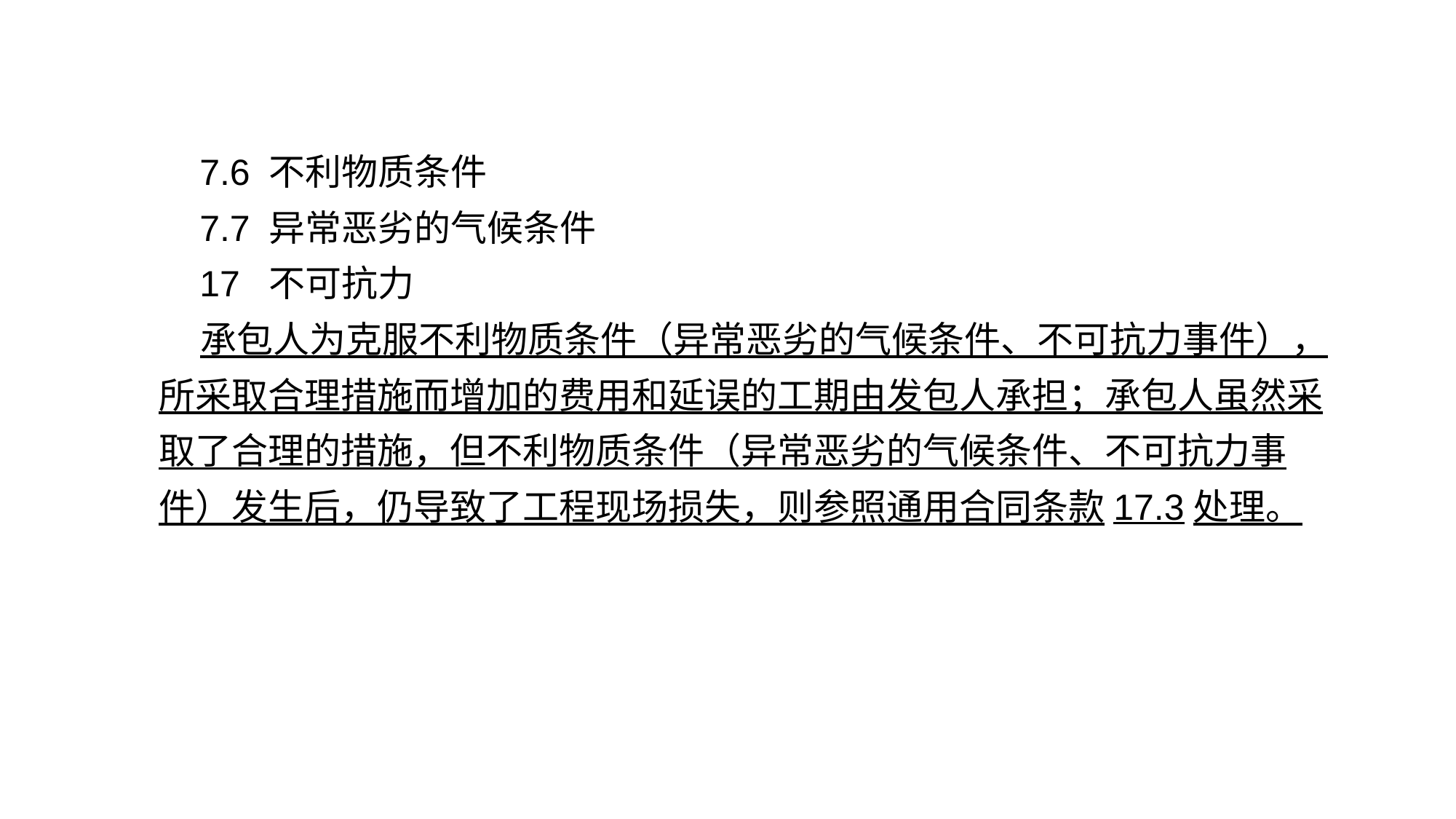

7.6 不利物质条件
    7.7 异常恶劣的气候条件
    17  不可抗力
    承包人为克服不利物质条件（异常恶劣的气候条件、不可抗力事件），所采取合理措施而增加的费用和延误的工期由发包人承担；承包人虽然采取了合理的措施，但不利物质条件（异常恶劣的气候条件、不可抗力事件）发生后，仍导致了工程现场损失，则参照通用合同条款17.3处理。